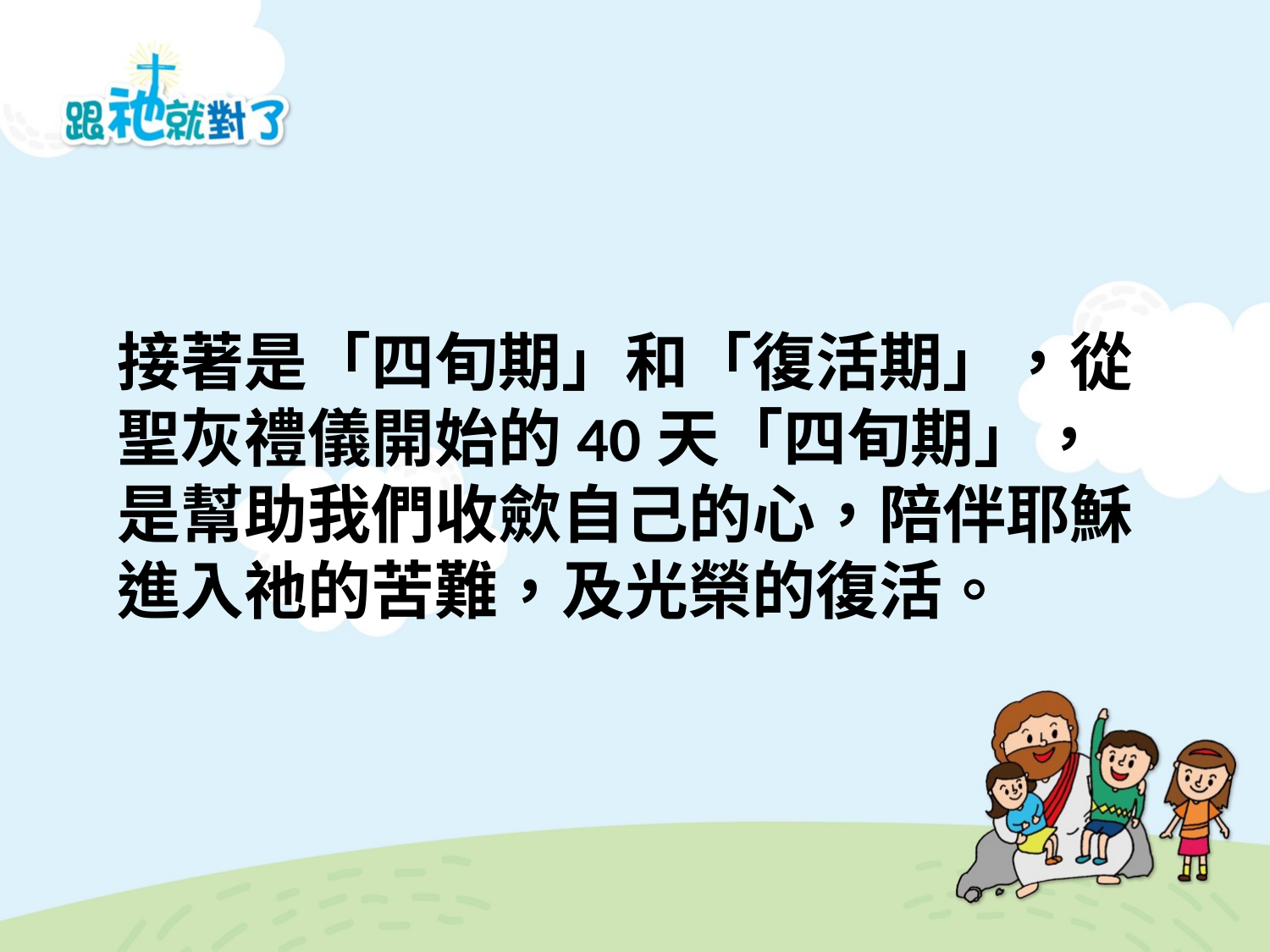

接著是「四旬期」和「復活期」，從聖灰禮儀開始的40天「四旬期」，是幫助我們收歛自己的心，陪伴耶穌進入祂的苦難，及光榮的復活。